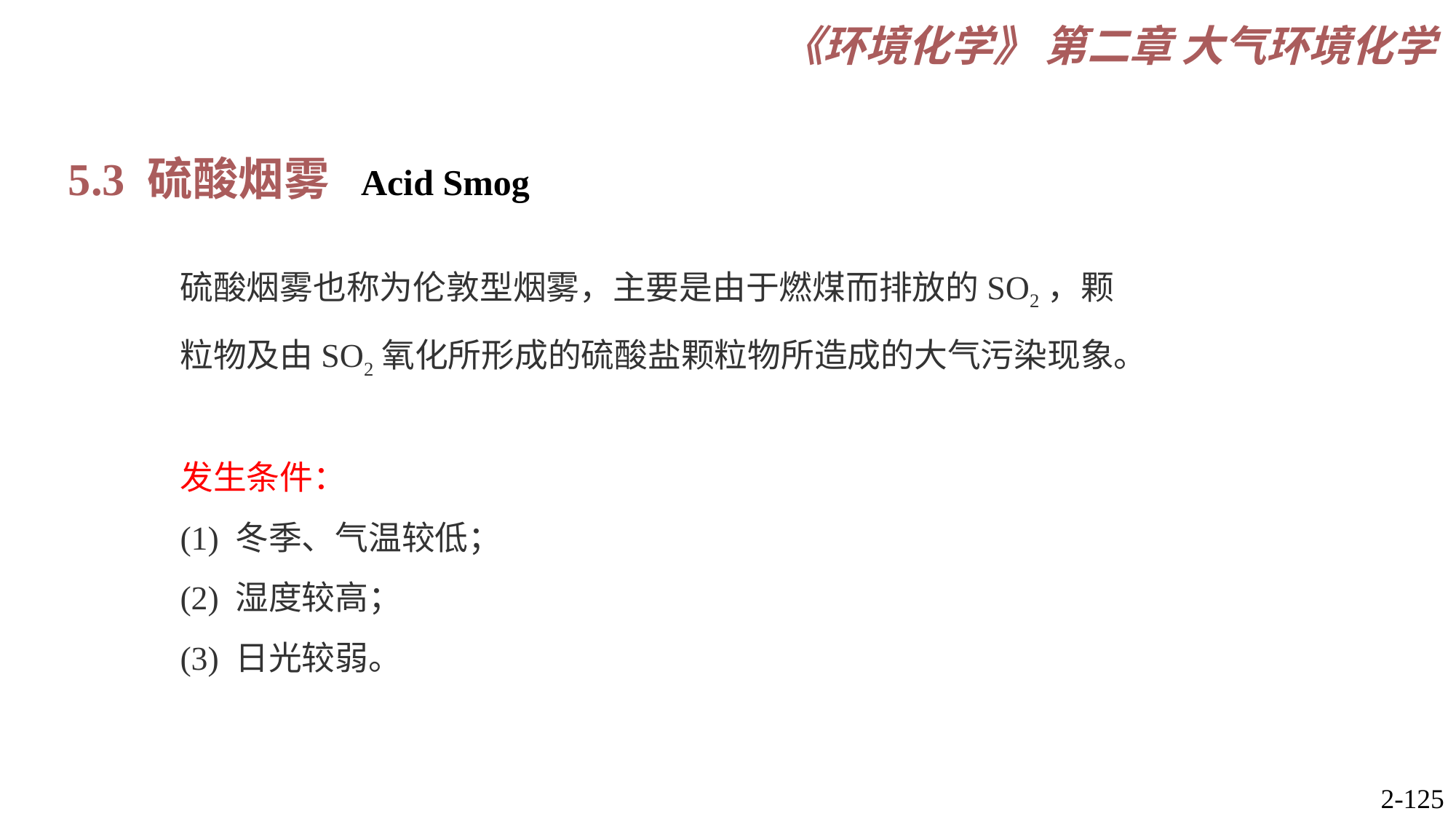

5.3 硫酸烟雾  Acid Smog
硫酸烟雾也称为伦敦型烟雾，主要是由于燃煤而排放的SO2，颗粒物及由SO2氧化所形成的硫酸盐颗粒物所造成的大气污染现象。

发生条件：
(1) 冬季、气温较低；
(2) 湿度较高；
(3) 日光较弱。

2-125